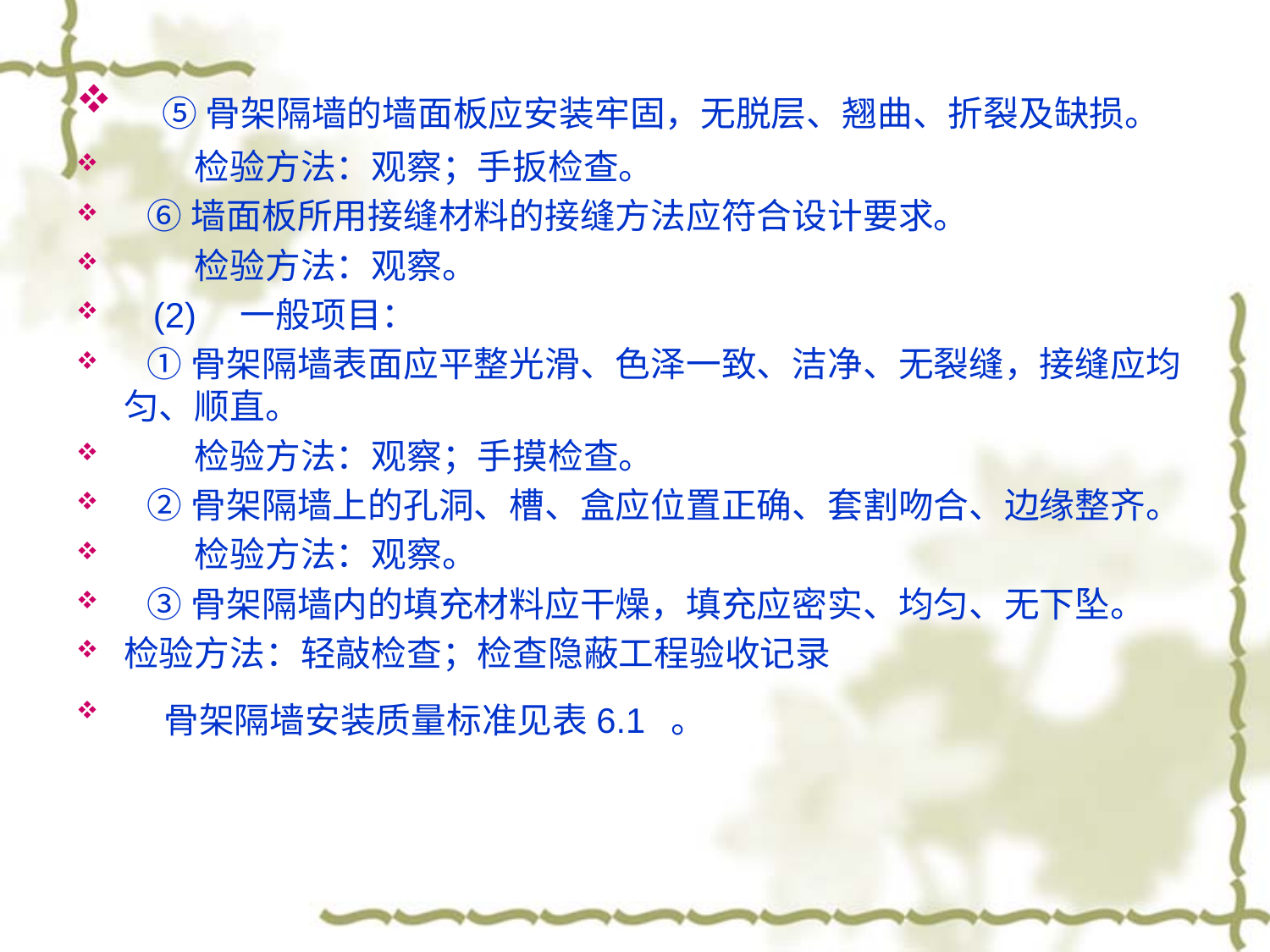

⑤骨架隔墙的墙面板应安装牢固，无脱层、翘曲、折裂及缺损。
　　检验方法：观察；手扳检查。
   ⑥墙面板所用接缝材料的接缝方法应符合设计要求。
　　检验方法：观察。
   (2)　一般项目：
   ①骨架隔墙表面应平整光滑、色泽一致、洁净、无裂缝，接缝应均匀、顺直。
　　检验方法：观察；手摸检查。
   ②骨架隔墙上的孔洞、槽、盒应位置正确、套割吻合、边缘整齐。
　　检验方法：观察。
   ③骨架隔墙内的填充材料应干燥，填充应密实、均匀、无下坠。
检验方法：轻敲检查；检查隐蔽工程验收记录
    骨架隔墙安装质量标准见表6.1 。